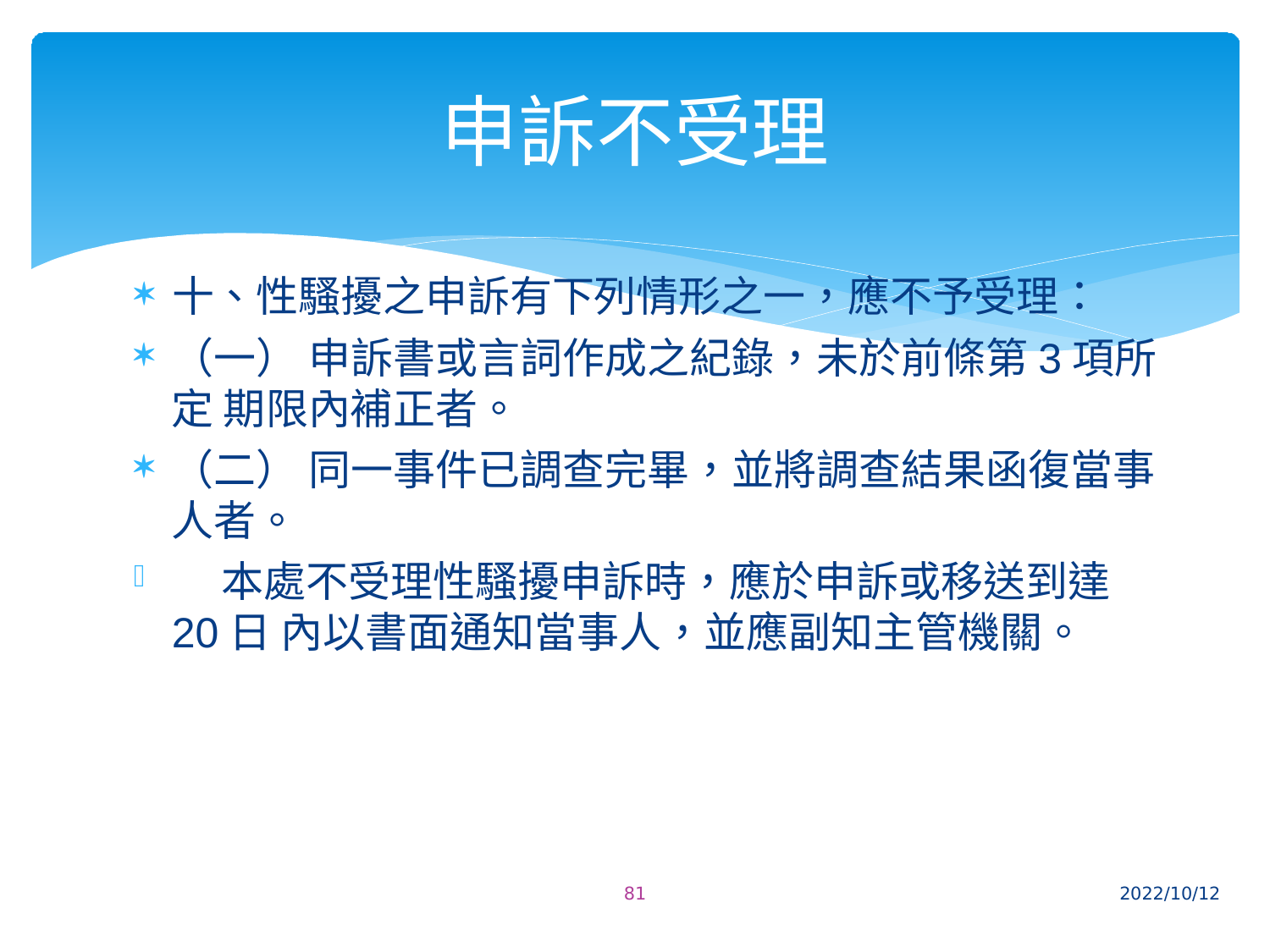

# 申訴不受理
十、性騷擾之申訴有下列情形之一，應不予受理：
（一） 申訴書或言詞作成之紀錄，未於前條第3項所定 期限內補正者。
（二） 同一事件已調查完畢，並將調查結果函復當事 人者。
	本處不受理性騷擾申訴時，應於申訴或移送到達20日 內以書面通知當事人，並應副知主管機關。
81
2022/10/12